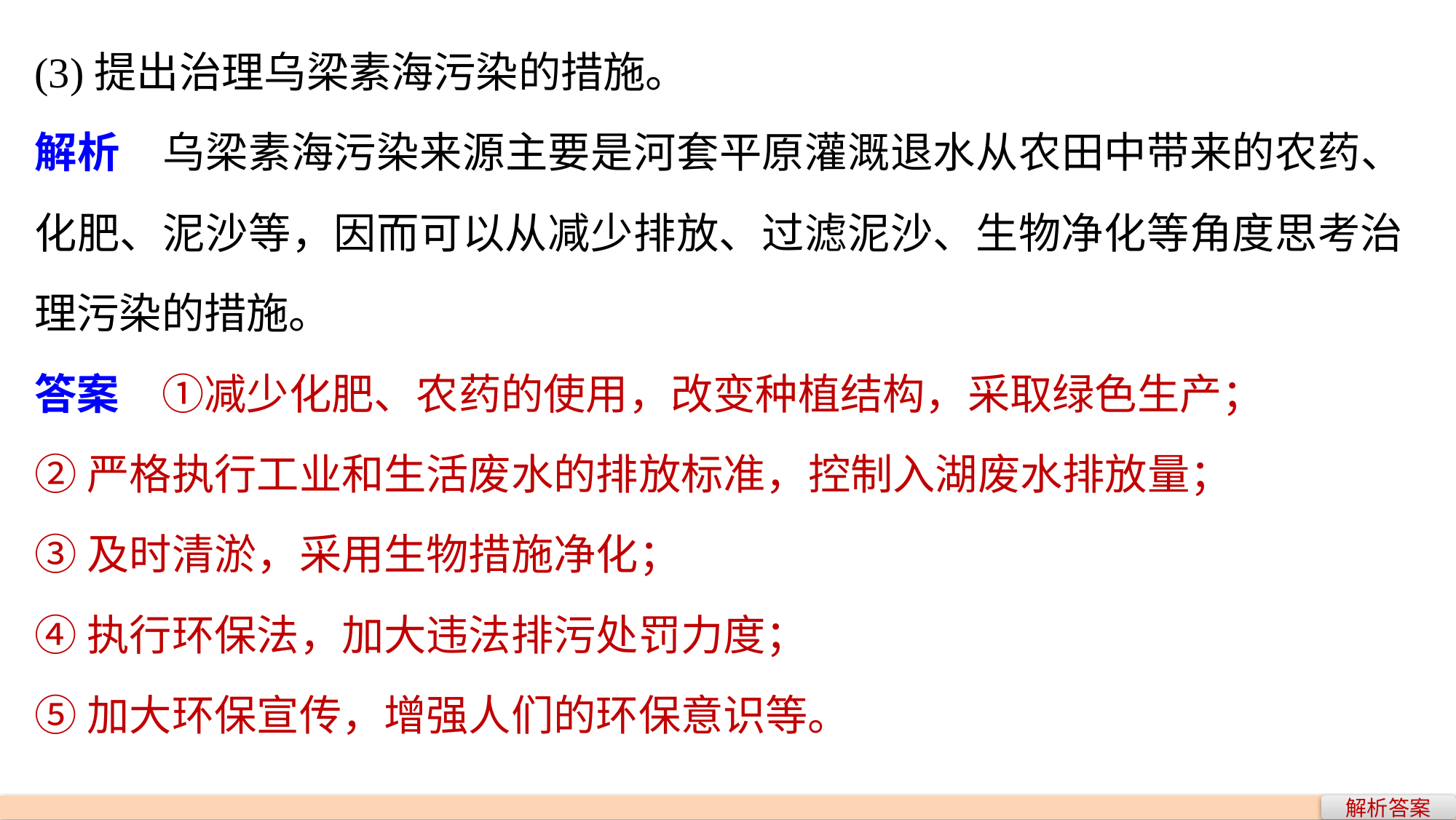

(3)提出治理乌梁素海污染的措施。
解析　乌梁素海污染来源主要是河套平原灌溉退水从农田中带来的农药、化肥、泥沙等，因而可以从减少排放、过滤泥沙、生物净化等角度思考治理污染的措施。
答案　①减少化肥、农药的使用，改变种植结构，采取绿色生产；
②严格执行工业和生活废水的排放标准，控制入湖废水排放量；
③及时清淤，采用生物措施净化；
④执行环保法，加大违法排污处罚力度；
⑤加大环保宣传，增强人们的环保意识等。
解析答案